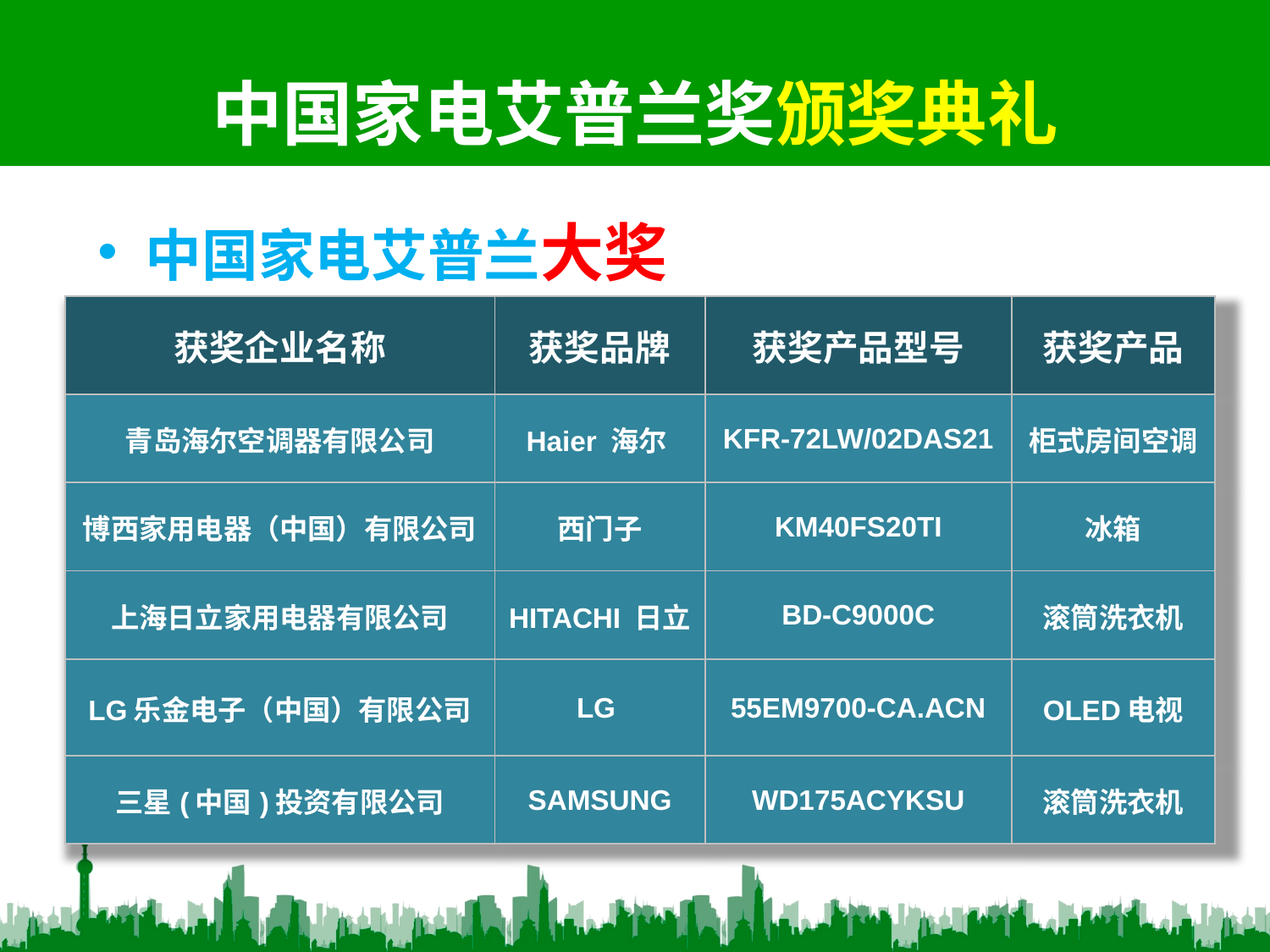

# 中国家电艾普兰奖颁奖典礼
中国家电艾普兰大奖
| 获奖企业名称 | 获奖品牌 | 获奖产品型号 | 获奖产品 |
| --- | --- | --- | --- |
| 青岛海尔空调器有限公司 | Haier 海尔 | KFR-72LW/02DAS21 | 柜式房间空调 |
| 博西家用电器（中国）有限公司 | 西门子 | KM40FS20TI | 冰箱 |
| 上海日立家用电器有限公司 | HITACHI 日立 | BD-C9000C | 滚筒洗衣机 |
| LG乐金电子（中国）有限公司 | LG | 55EM9700-CA.ACN | OLED电视 |
| 三星(中国)投资有限公司 | SAMSUNG | WD175ACYKSU | 滚筒洗衣机 |